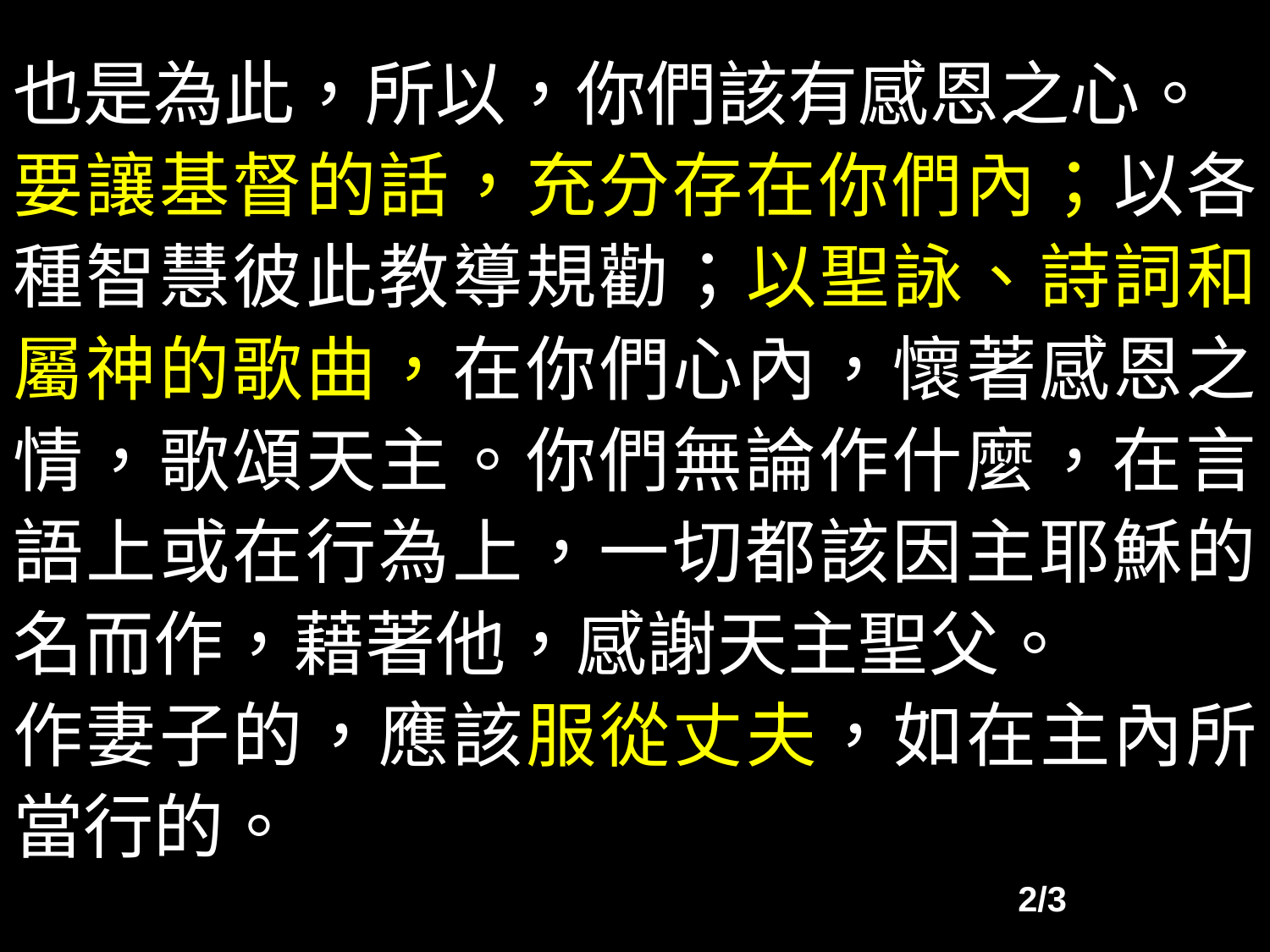

也是為此，所以，你們該有感恩之心。
要讓基督的話，充分存在你們內；以各種智慧彼此教導規勸；以聖詠、詩詞和屬神的歌曲，在你們心內，懷著感恩之情，歌頌天主。你們無論作什麼，在言語上或在行為上，一切都該因主耶穌的名而作，藉著他，感謝天主聖父。
作妻子的，應該服從丈夫，如在主內所當行的。
2/3